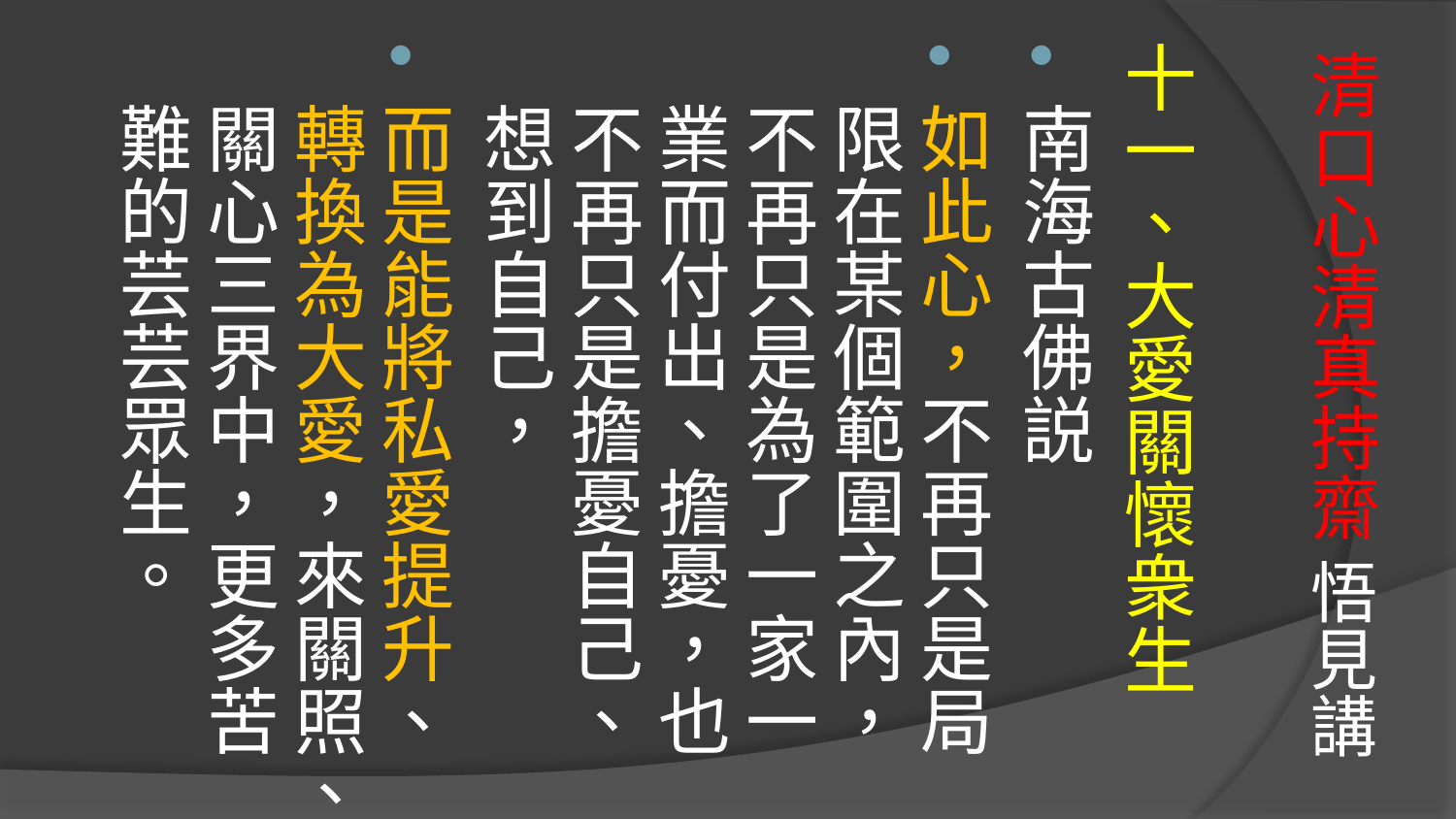

十一、大愛關懷衆生
南海古佛説
如此心，不再只是局限在某個範圍之內，不再只是為了一家一業而付出、擔憂，也不再只是擔憂自己、想到自己，
而是能將私愛提升、轉換為大愛，來關照、關心三界中，更多苦難的芸芸眾生。

# 清口心清真持齋 悟見講